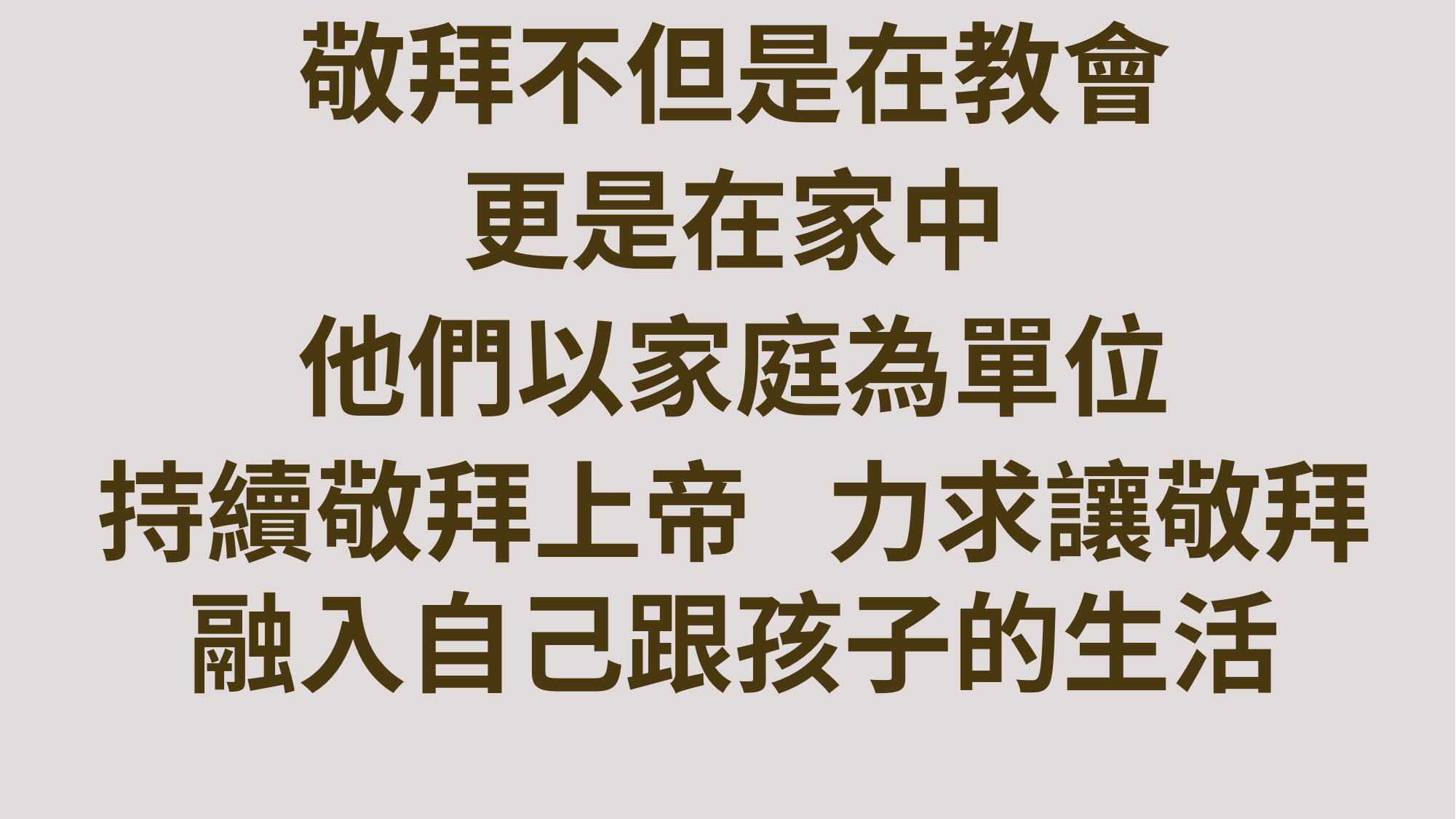

敬拜不但是在教會
更是在家中
他們以家庭為單位
持續敬拜上帝   力求讓敬拜融入自己跟孩子的生活